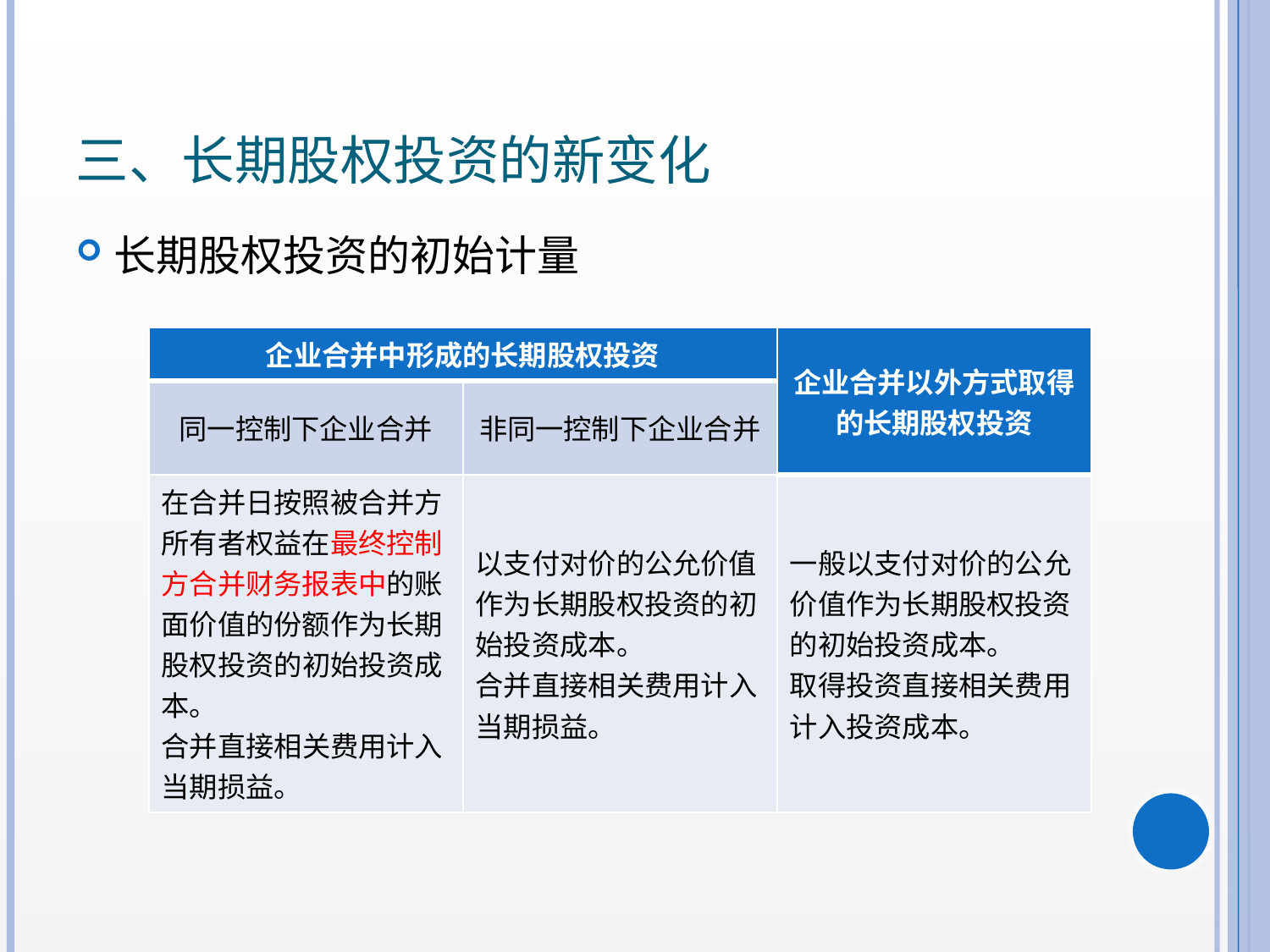

# 三、长期股权投资的新变化
长期股权投资的初始计量
| 企业合并中形成的长期股权投资 |  | 企业合并以外方式取得的长期股权投资 |
| --- | --- | --- |
| 同一控制下企业合并 | 非同一控制下企业合并 |  |
| 在合并日按照被合并方所有者权益在最终控制方合并财务报表中的账面价值的份额作为长期股权投资的初始投资成本。 合并直接相关费用计入当期损益。 | 以支付对价的公允价值作为长期股权投资的初始投资成本。 合并直接相关费用计入当期损益。 | 一般以支付对价的公允价值作为长期股权投资的初始投资成本。 取得投资直接相关费用计入投资成本。 |